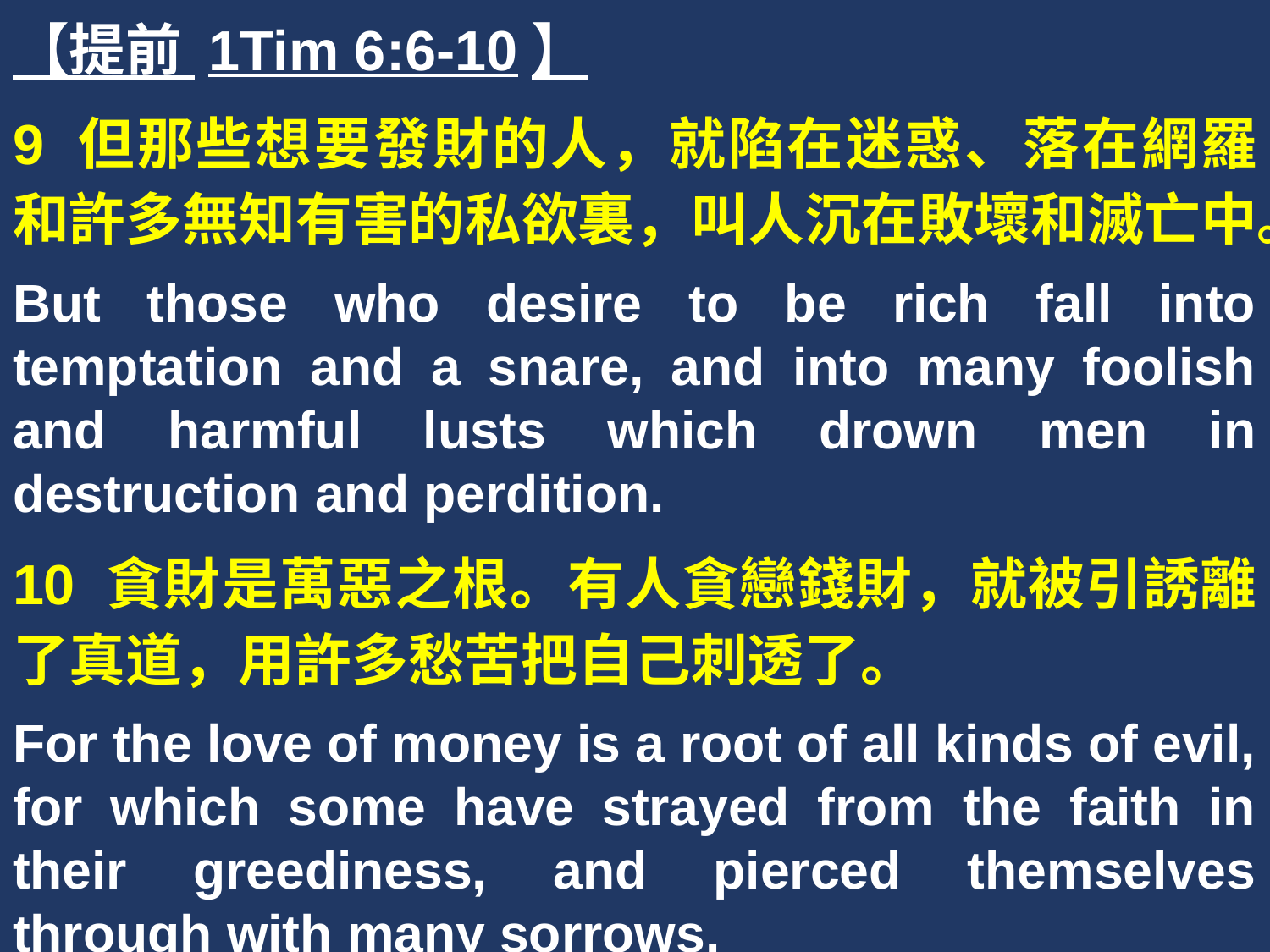

【提前 1Tim 6:6-10】
9 但那些想要發財的人，就陷在迷惑、落在網羅和許多無知有害的私欲裏，叫人沉在敗壞和滅亡中。
But those who desire to be rich fall into temptation and a snare, and into many foolish and harmful lusts which drown men in destruction and perdition.
10 貪財是萬惡之根。有人貪戀錢財，就被引誘離了真道，用許多愁苦把自己刺透了。
For the love of money is a root of all kinds of evil, for which some have strayed from the faith in their greediness, and pierced themselves through with many sorrows.